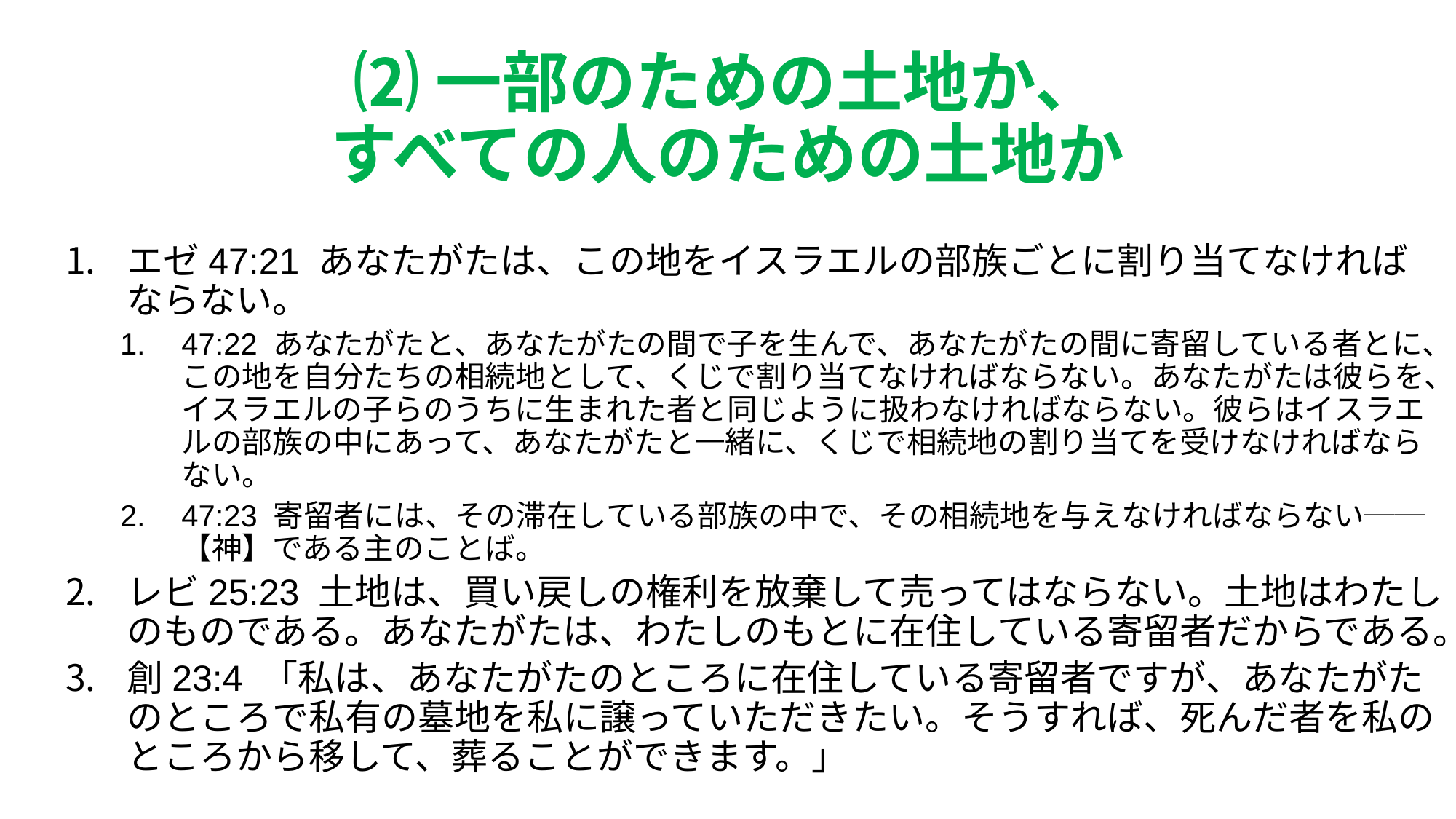

# ⑵一部のための土地か、 すべての人のための土地か
エゼ47:21 あなたがたは、この地をイスラエルの部族ごとに割り当てなければならない。
47:22 あなたがたと、あなたがたの間で子を生んで、あなたがたの間に寄留している者とに、この地を自分たちの相続地として、くじで割り当てなければならない。あなたがたは彼らを、イスラエルの子らのうちに生まれた者と同じように扱わなければならない。彼らはイスラエルの部族の中にあって、あなたがたと一緒に、くじで相続地の割り当てを受けなければならない。
47:23 寄留者には、その滞在している部族の中で、その相続地を与えなければならない──【神】である主のことば。
レビ25:23 土地は、買い戻しの権利を放棄して売ってはならない。土地はわたしのものである。あなたがたは、わたしのもとに在住している寄留者だからである。
創23:4 「私は、あなたがたのところに在住している寄留者ですが、あなたがたのところで私有の墓地を私に譲っていただきたい。そうすれば、死んだ者を私のところから移して、葬ることができます。」